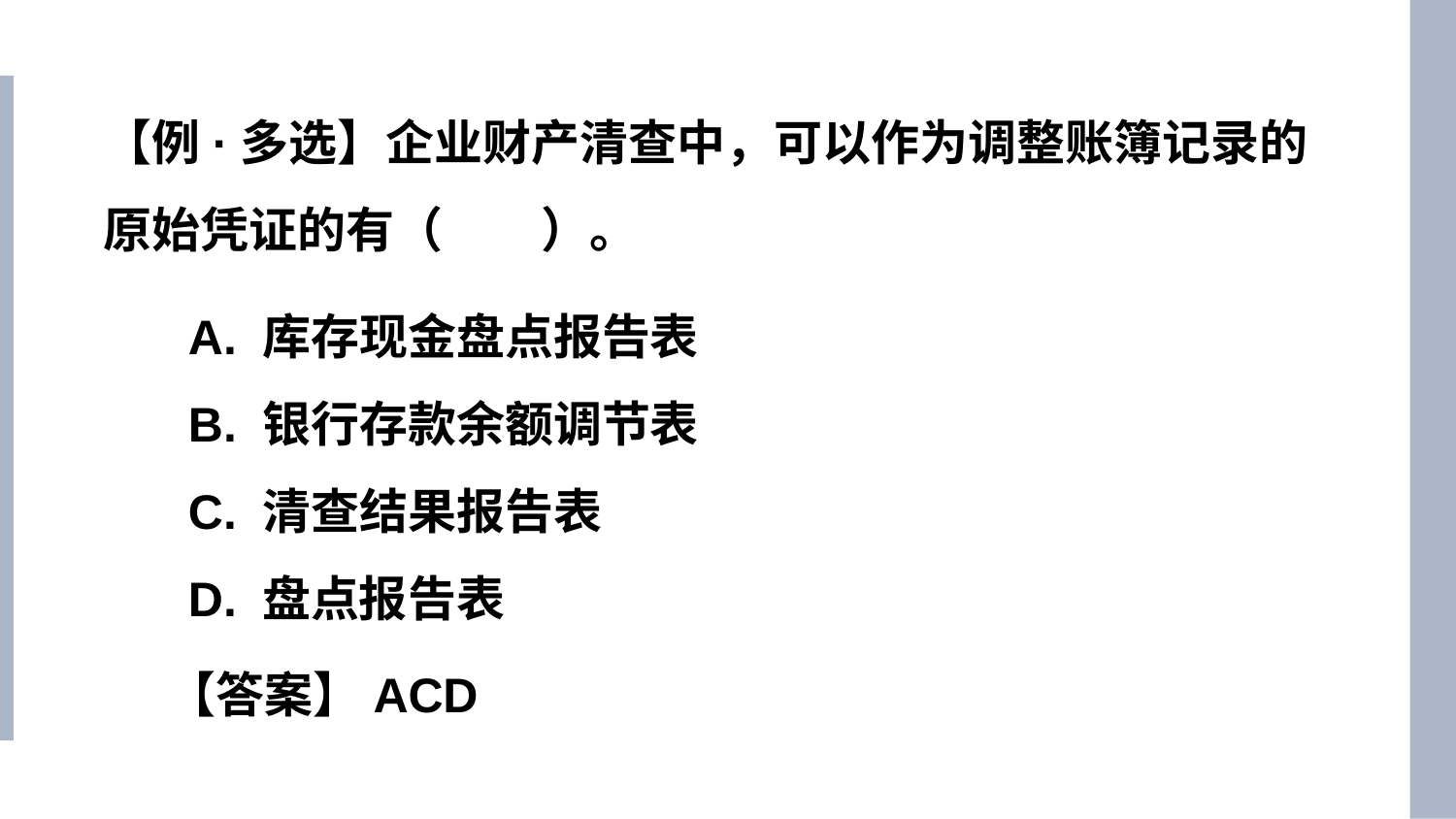

【例·多选】企业财产清查中，可以作为调整账簿记录的原始凭证的有（　　）。
A. 库存现金盘点报告表
B. 银行存款余额调节表
C. 清查结果报告表
D. 盘点报告表
【答案】ACD